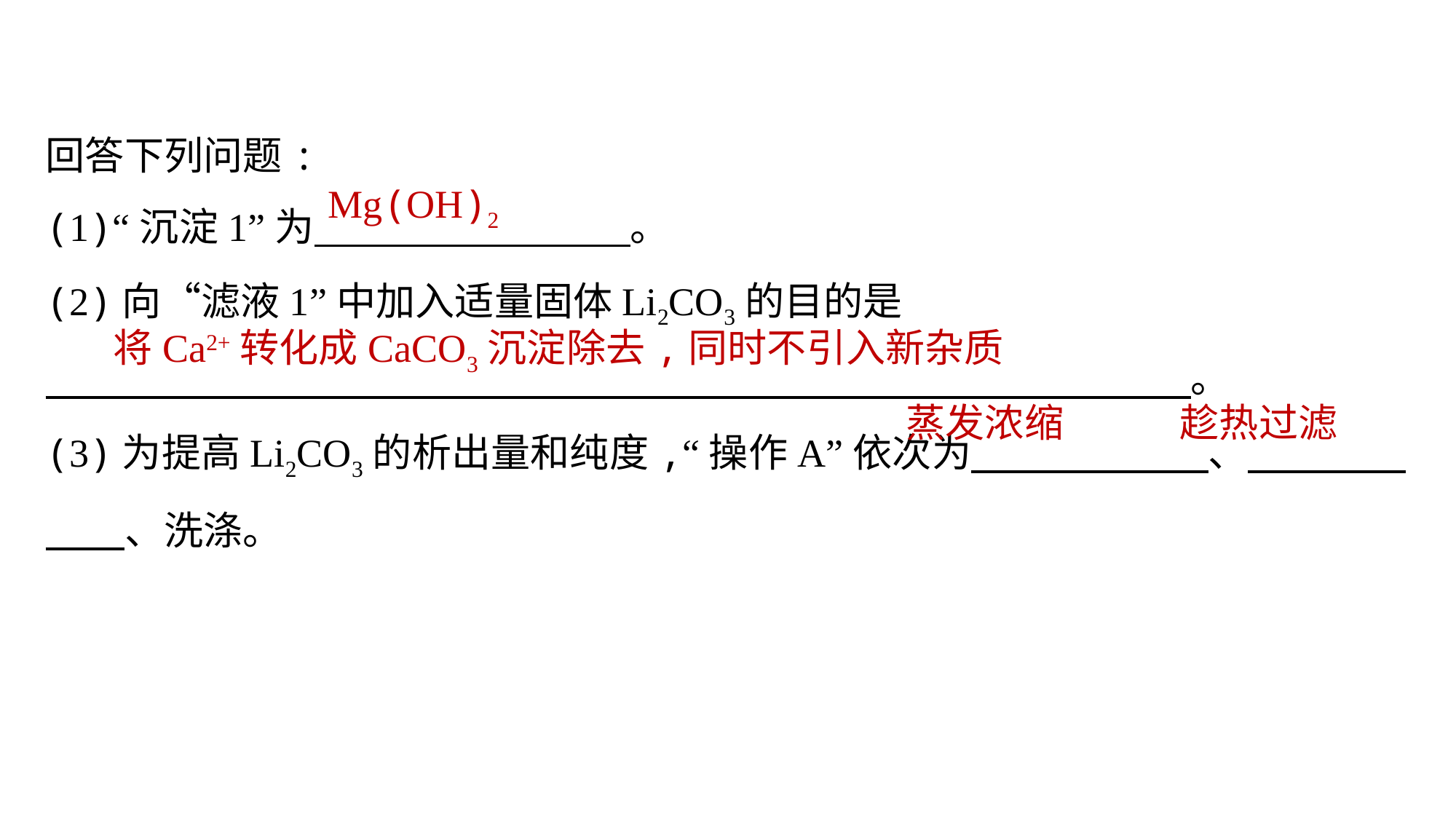

回答下列问题:
(1)“沉淀1”为　　　　　　　　。
(2)向“滤液1”中加入适量固体Li2CO3的目的是
　　　　　　　　　　　　　　　　　　　　　　　　　　　　　。
(3)为提高Li2CO3的析出量和纯度,“操作A”依次为　　　　　　、　　　　　　、洗涤。
Mg(OH)2
将Ca2+转化成CaCO3沉淀除去,同时不引入新杂质
蒸发浓缩
趁热过滤